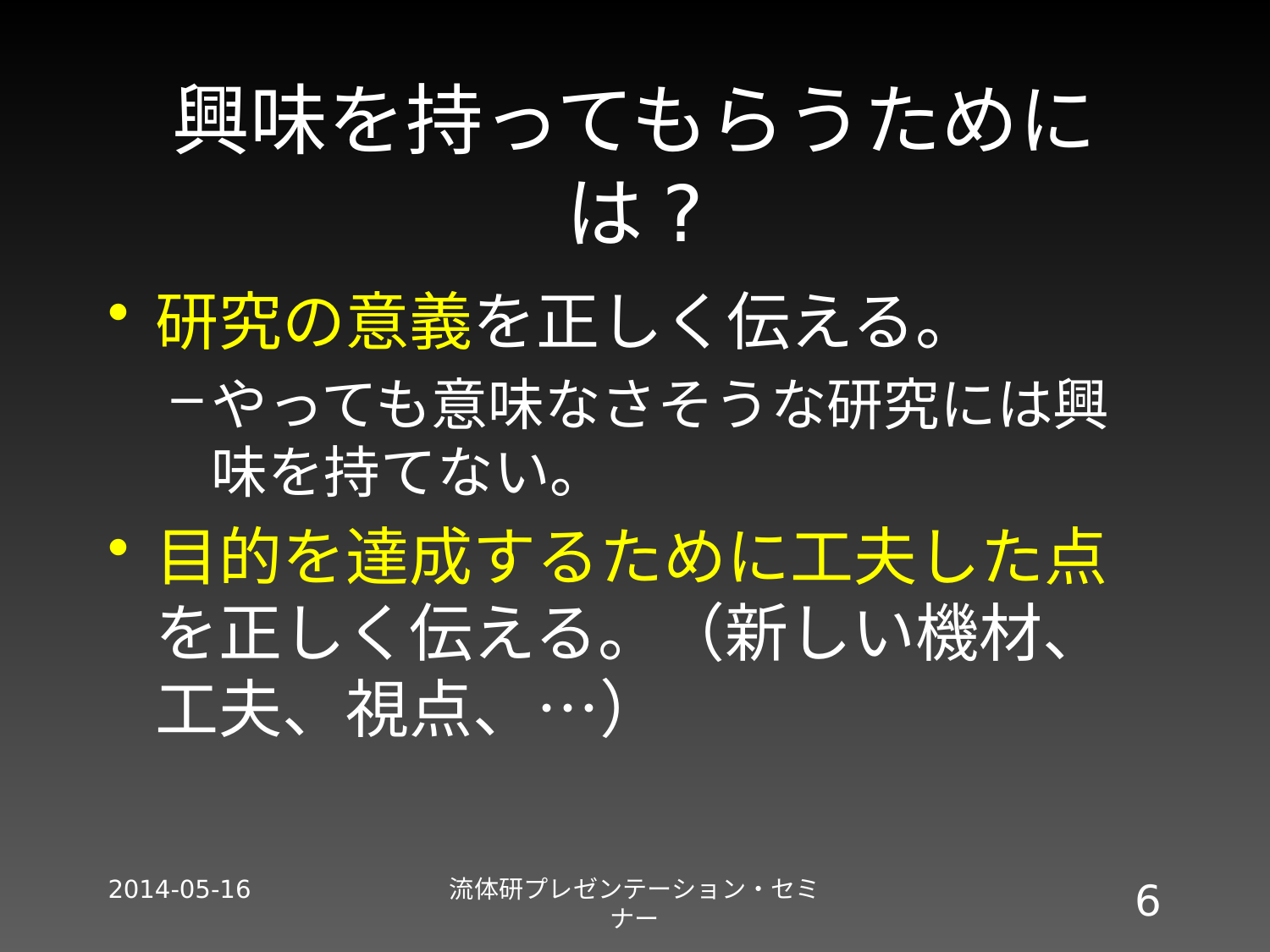

# 興味を持ってもらうためには?
研究の意義を正しく伝える。
やっても意味なさそうな研究には興味を持てない。
目的を達成するために工夫した点を正しく伝える。（新しい機材、工夫、視点、…）
2014-05-16
流体研プレゼンテーション・セミナー
6